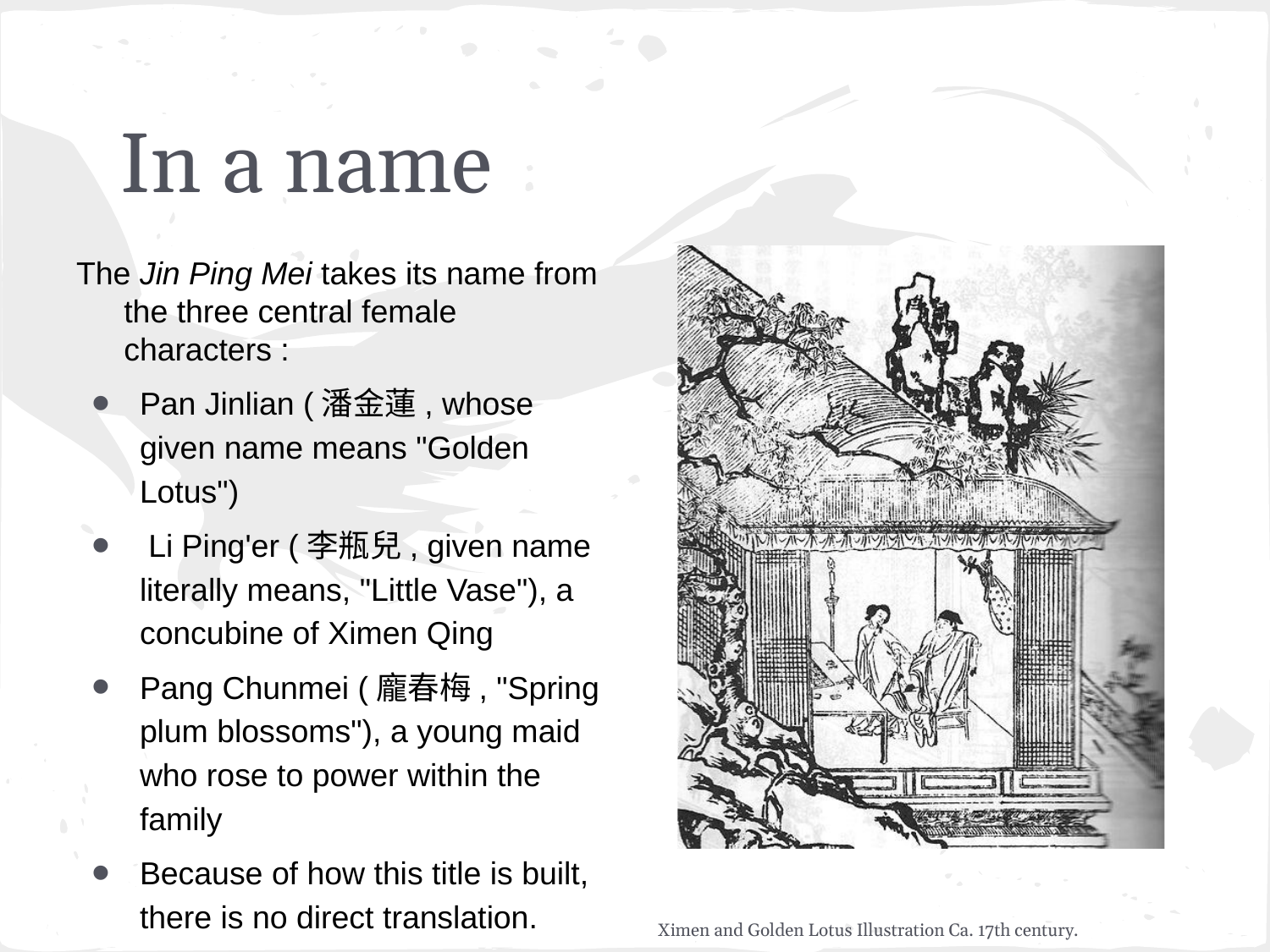

# In a name
The Jin Ping Mei takes its name from the three central female characters :
Pan Jinlian (潘金蓮, whose given name means "Golden Lotus")
 Li Ping'er (李瓶兒, given name literally means, "Little Vase"), a concubine of Ximen Qing
Pang Chunmei (龐春梅, "Spring plum blossoms"), a young maid who rose to power within the family
Because of how this title is built, there is no direct translation.

Ximen and Golden Lotus Illustration Ca. 17th century.